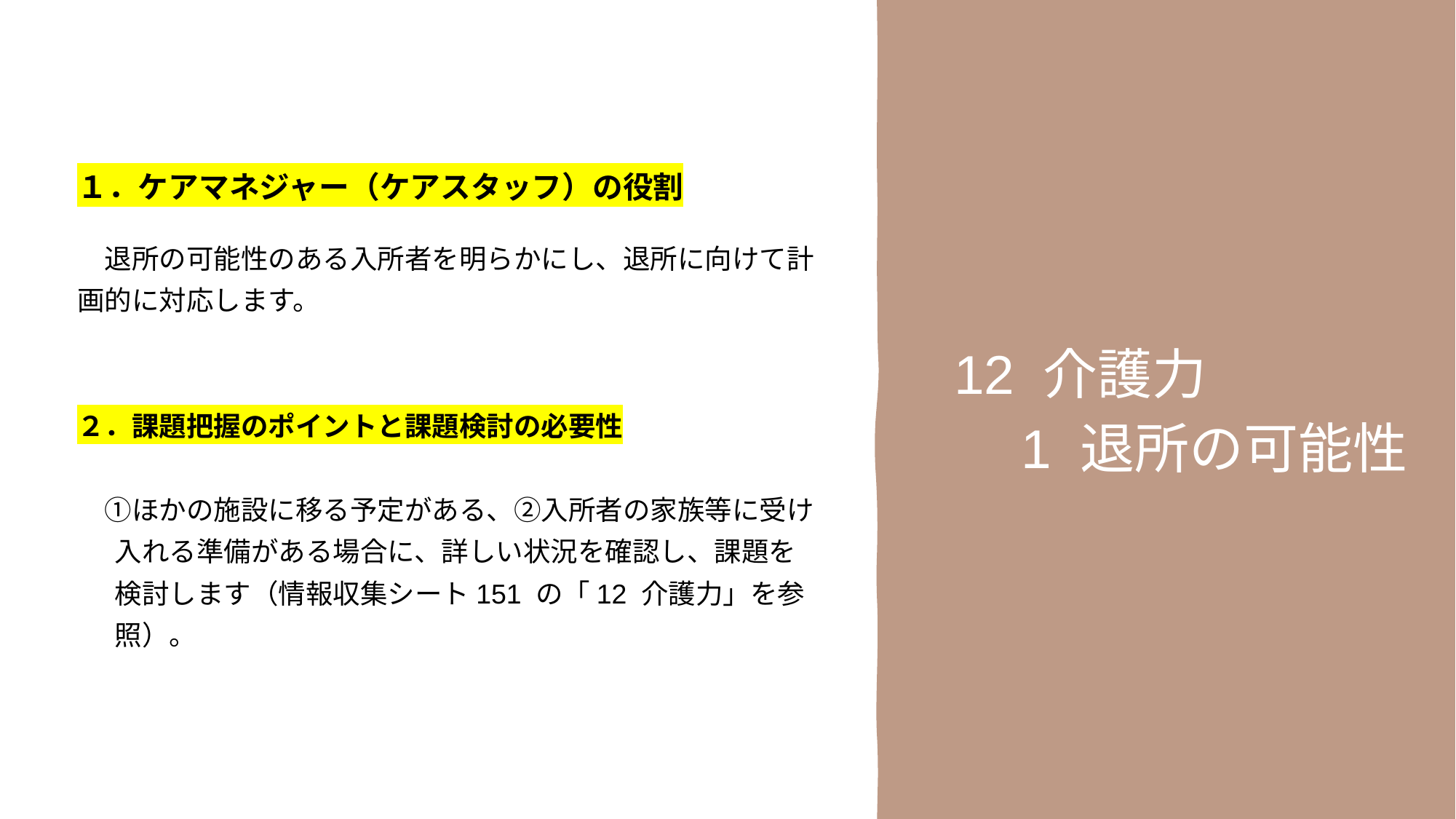

１．ケアマネジャー（ケアスタッフ）の役割

　退所の可能性のある入所者を明らかにし、退所に向けて計
画的に対応します。

２．課題把握のポイントと課題検討の必要性

　①ほかの施設に移る予定がある、②入所者の家族等に受け
     入れる準備がある場合に、詳しい状況を確認し、課題を
     検討します（情報収集シート151 の「12 介護力」を参
     照）。
12 介護力
　1 退所の可能性